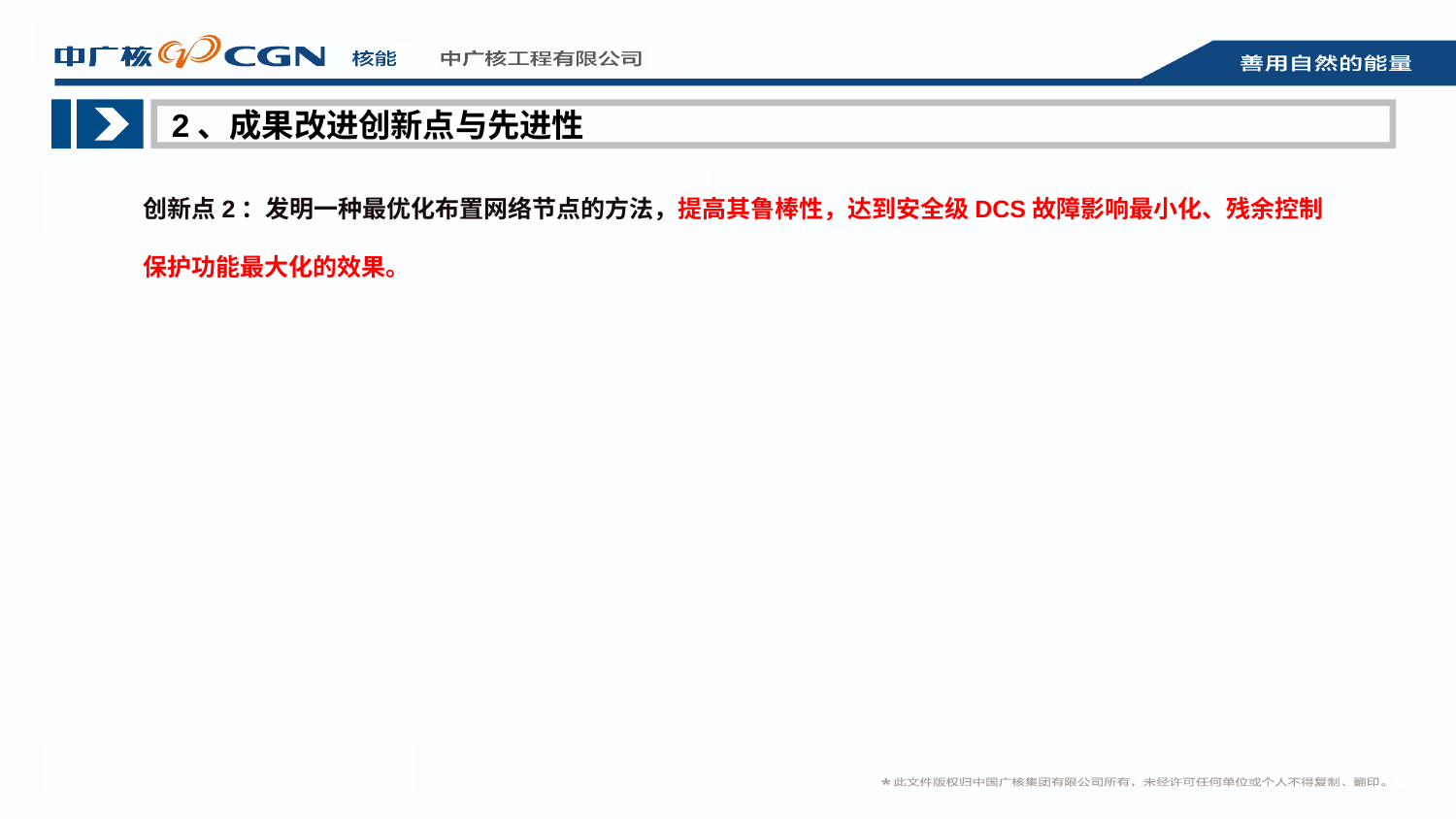

2、成果改进创新点与先进性

创新点2：发明一种最优化布置网络节点的方法，提高其鲁棒性，达到安全级DCS故障影响最小化、残余控制保护功能最大化的效果。